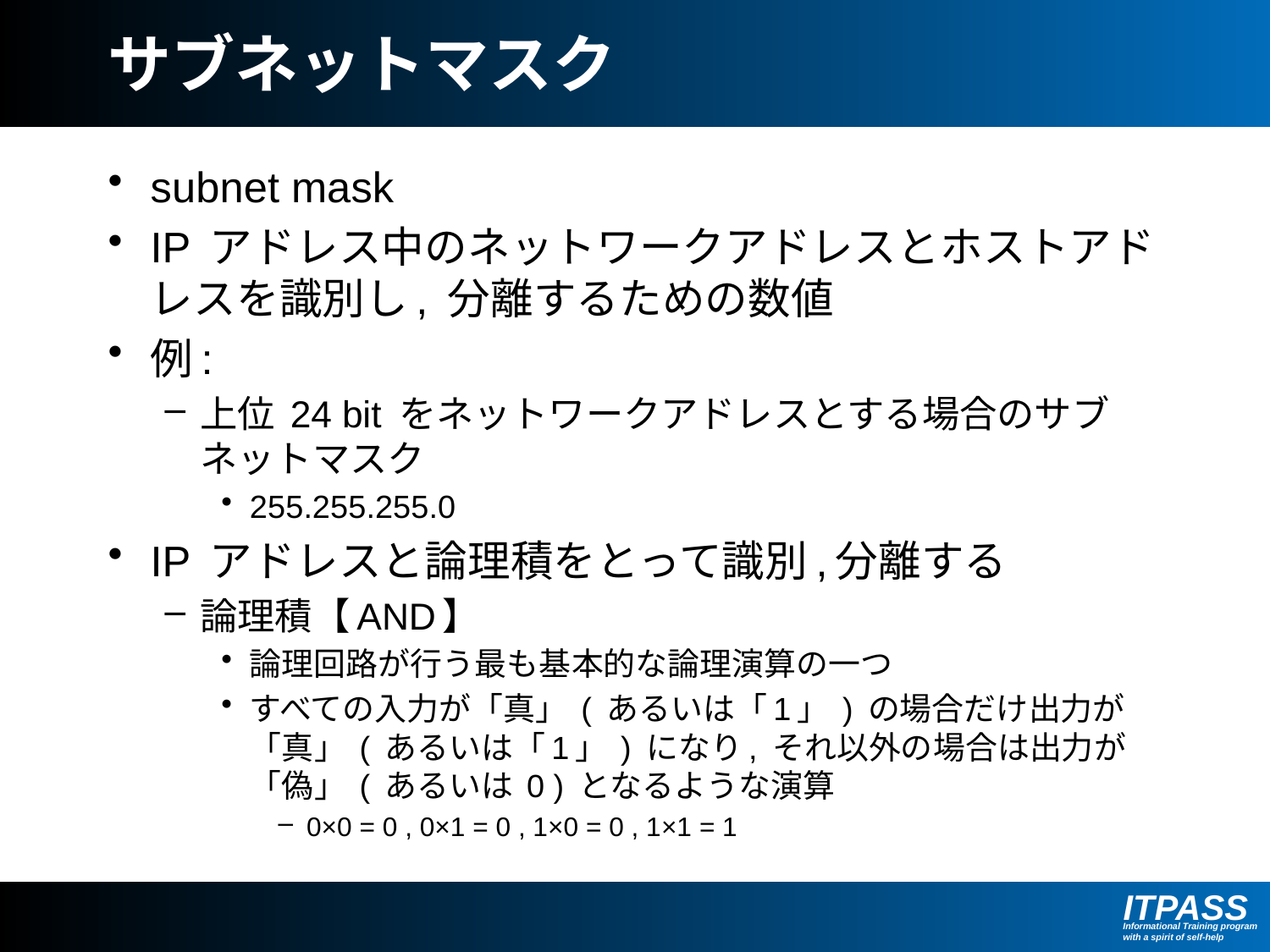

# サブネットマスク
subnet mask
IP アドレス中のネットワークアドレスとホストアドレスを識別し, 分離するための数値
例:
上位 24 bit をネットワークアドレスとする場合のサブネットマスク
255.255.255.0
IP アドレスと論理積をとって識別,分離する
論理積【AND】
論理回路が行う最も基本的な論理演算の一つ
すべての入力が「真」 ( あるいは「1」 ) の場合だけ出力が「真」 ( あるいは「1」 ) になり, それ以外の場合は出力が「偽」 ( あるいは 0 ) となるような演算
0×0 = 0 , 0×1 = 0 , 1×0 = 0 , 1×1 = 1